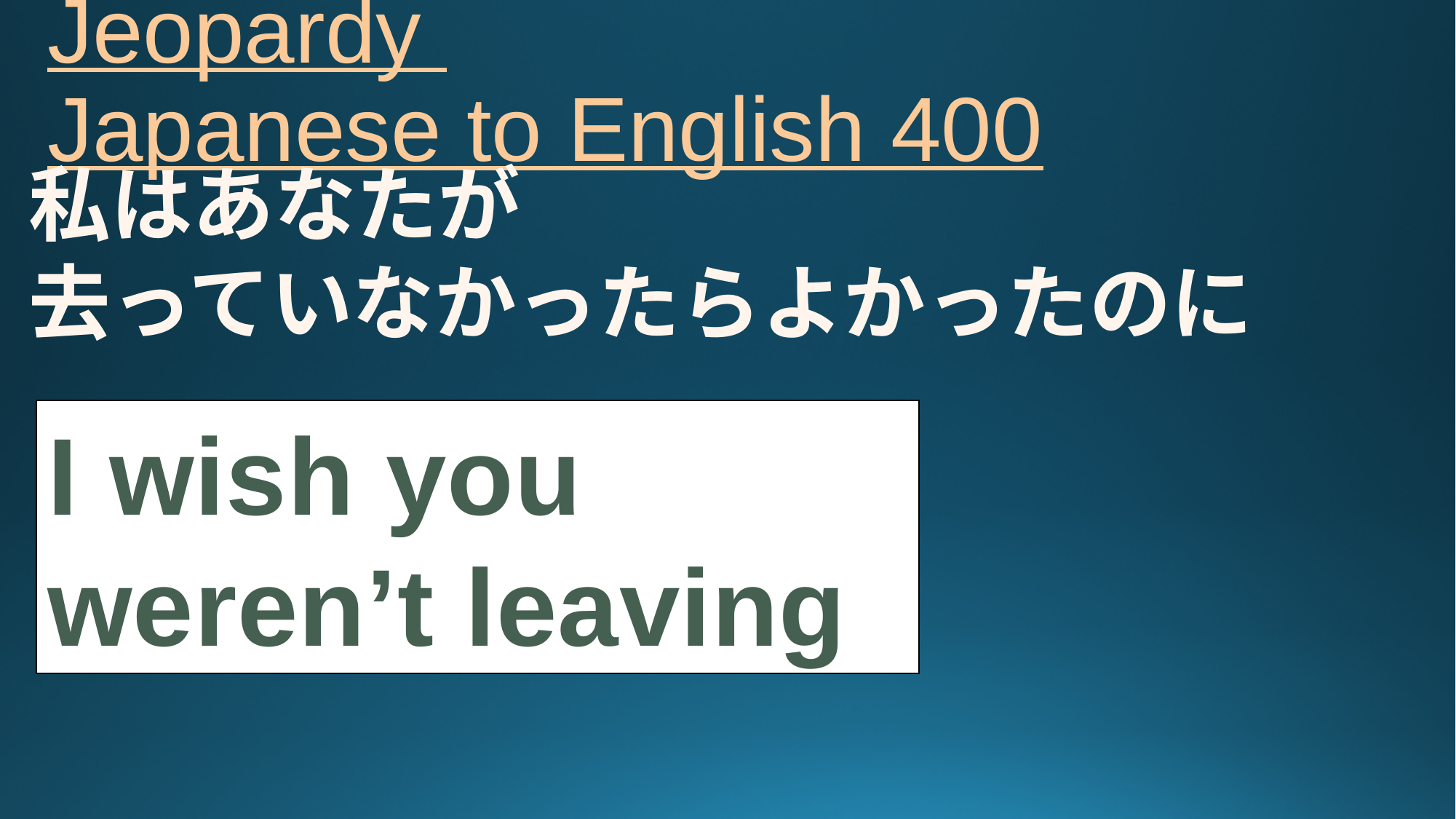

# Jeopardy Japanese to English 400
私はあなたが
去っていなかったらよかったのに
I wish you weren’t leaving